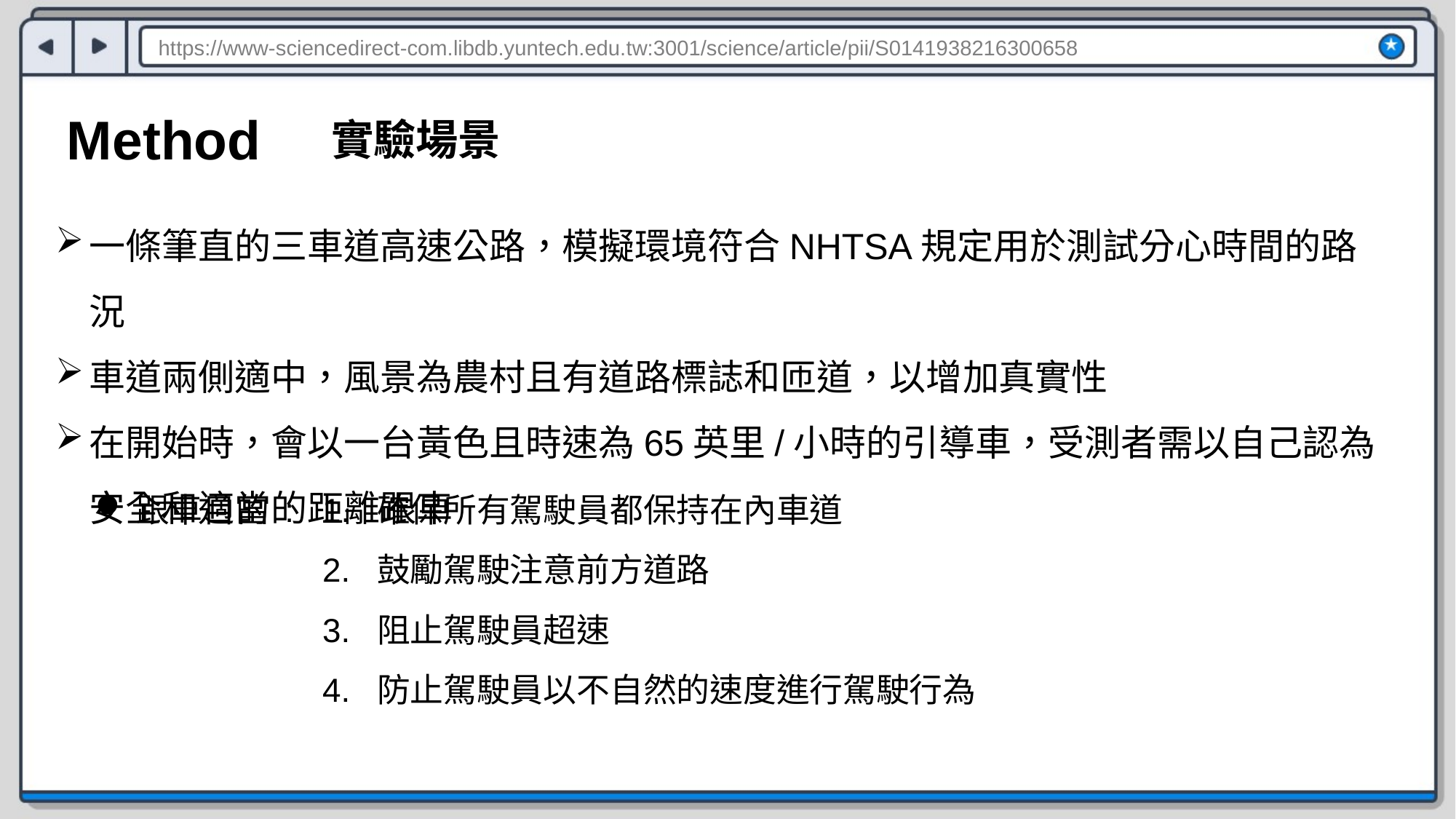

https://www-sciencedirect-com.libdb.yuntech.edu.tw:3001/science/article/pii/S0141938216300658
Method
實驗場景
一條筆直的三車道高速公路，模擬環境符合NHTSA規定用於測試分心時間的路況
車道兩側適中，風景為農村且有道路標誌和匝道，以增加真實性
在開始時，會以一台黃色且時速為65英里/小時的引導車，受測者需以自己認為安全和適當的距離跟車
跟車目的 :
確保所有駕駛員都保持在內車道
鼓勵駕駛注意前方道路
阻止駕駛員超速
防止駕駛員以不自然的速度進行駕駛行為